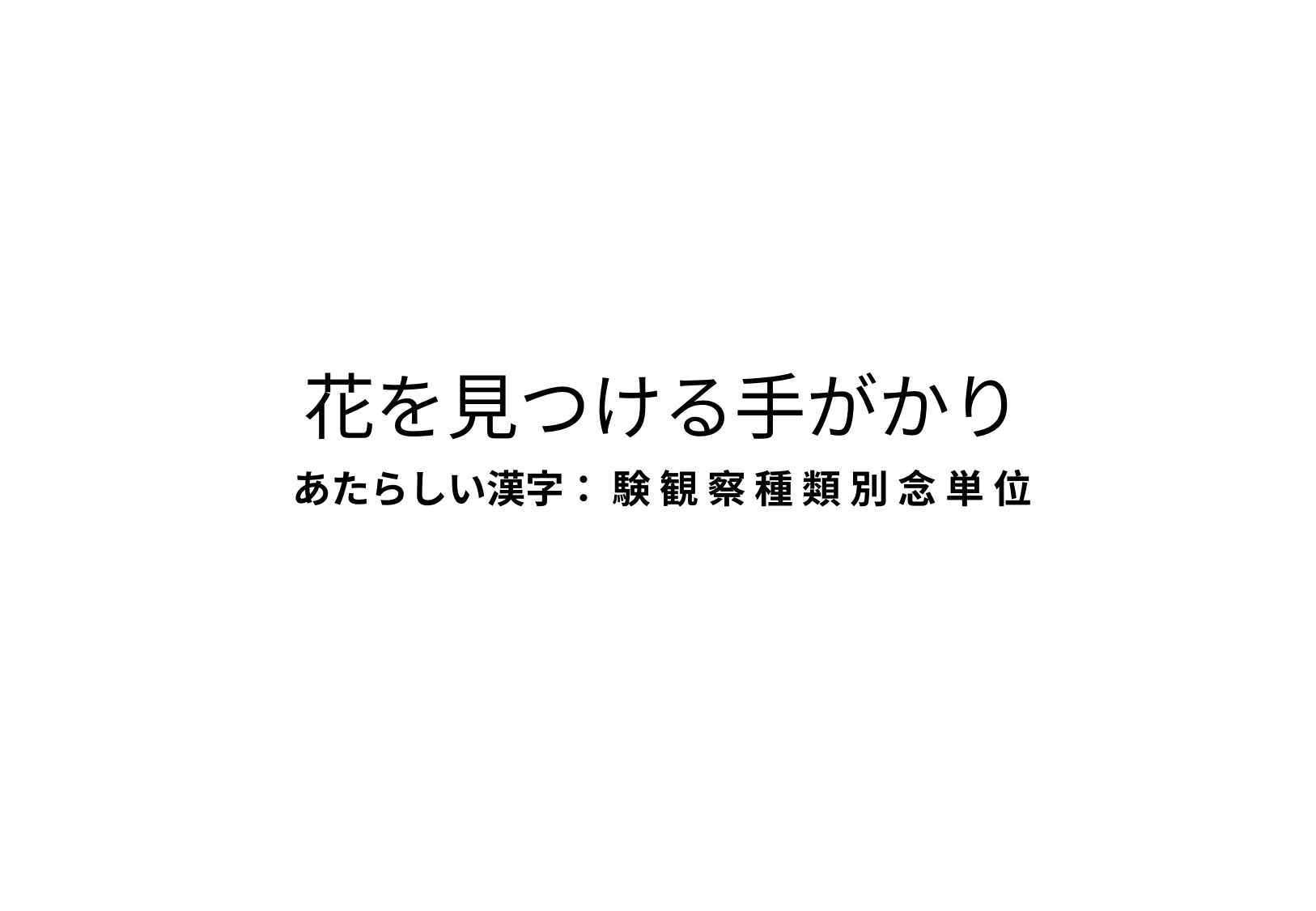

# 花を見つける手がかり
あたらしい漢字： 験 観 察 種 類 別 念 単 位